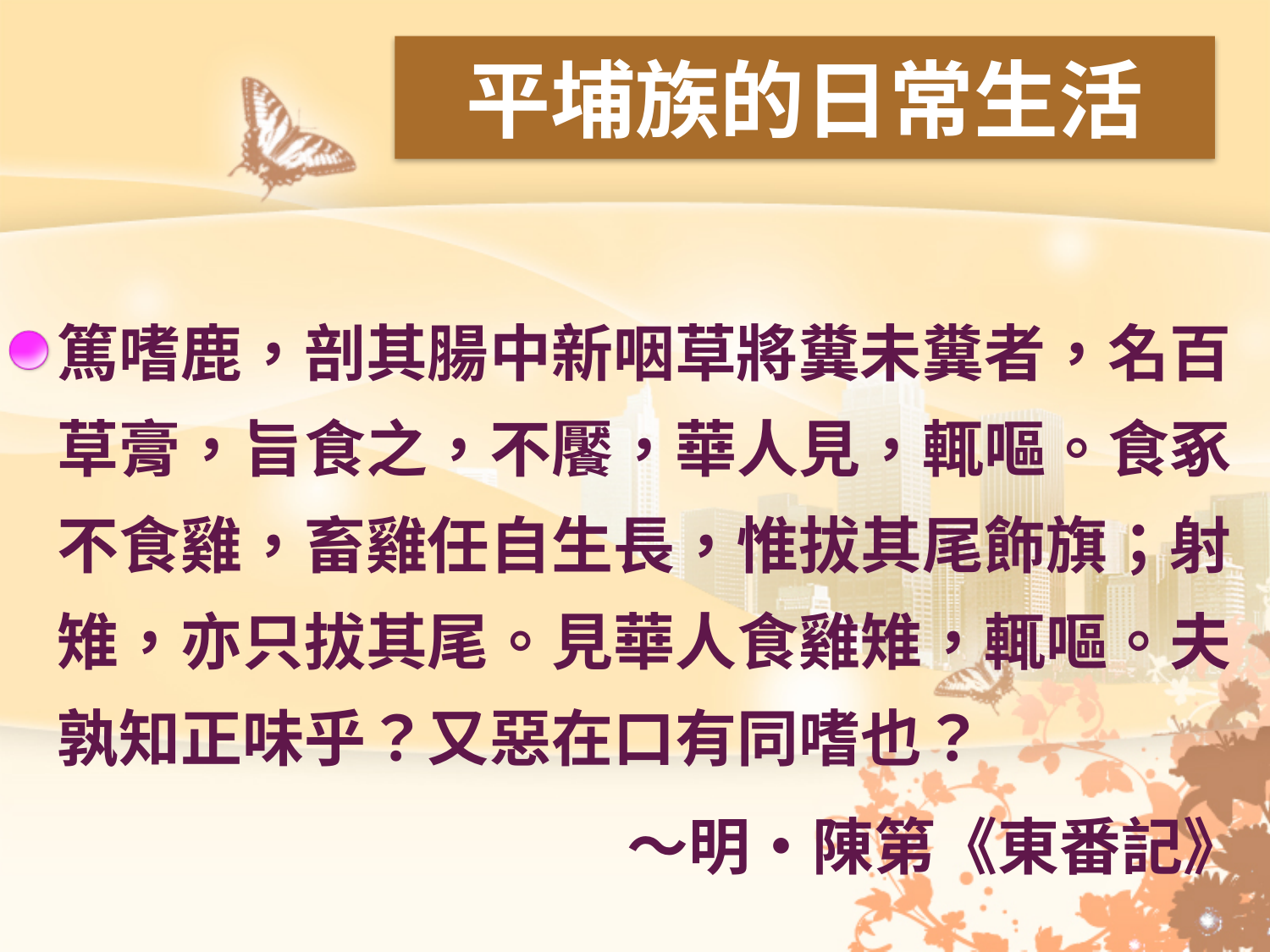

平埔族的日常生活
篤嗜鹿，剖其腸中新咽草將糞未糞者，名百草膏，旨食之，不饜，華人見，輒嘔。食豖不食雞，畜雞任自生長，惟拔其尾飾旗；射雉，亦只拔其尾。見華人食雞雉，輒嘔。夫孰知正味乎？又惡在口有同嗜也？
～明・陳第《東番記》